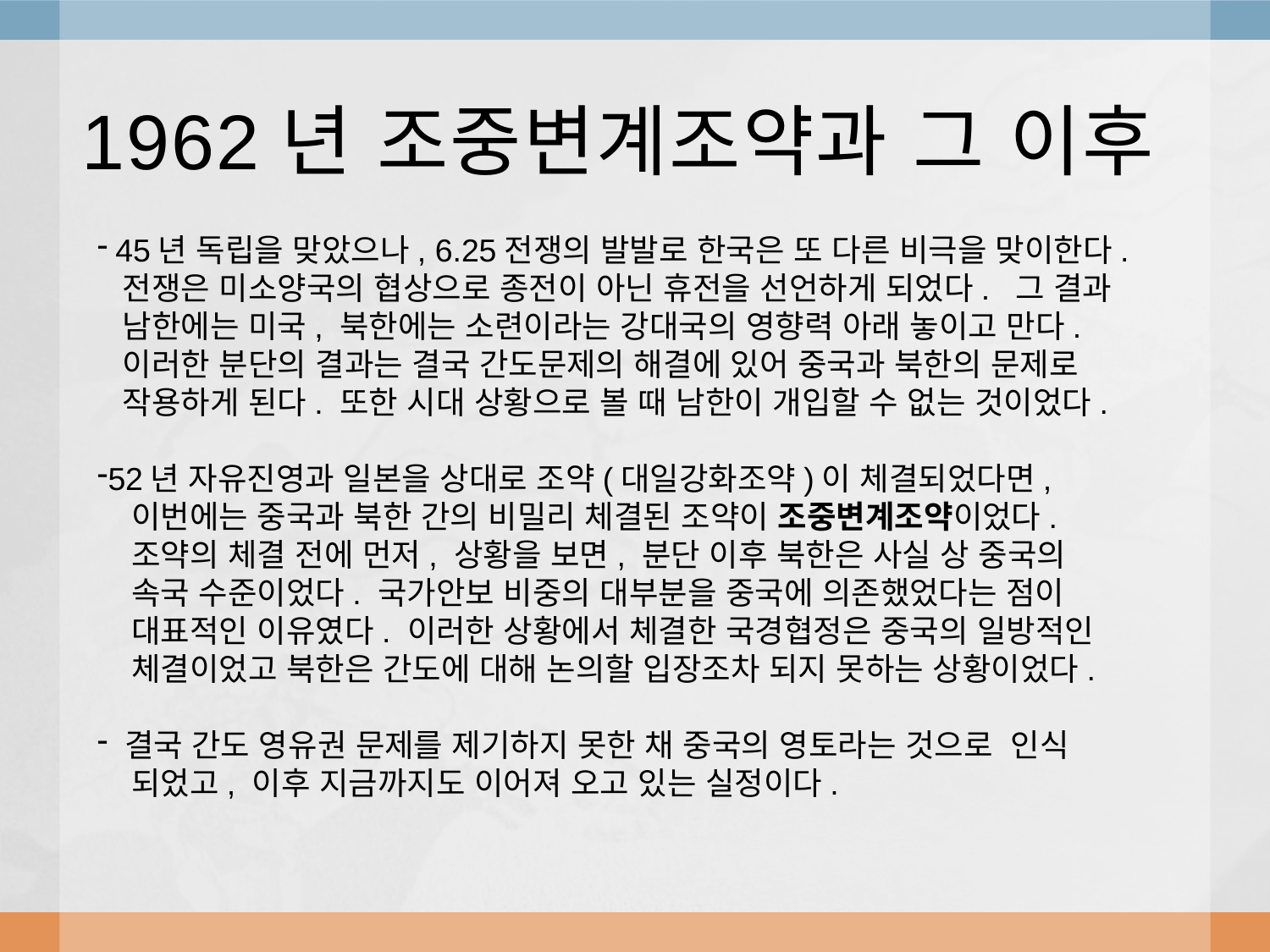

# 1962년 조중변계조약과 그 이후

 45년 독립을 맞았으나, 6.25전쟁의 발발로 한국은 또 다른 비극을 맞이한다.
  전쟁은 미소양국의 협상으로 종전이 아닌 휴전을 선언하게 되었다.  그 결과
  남한에는 미국, 북한에는 소련이라는 강대국의 영향력 아래 놓이고 만다.
  이러한 분단의 결과는 결국 간도문제의 해결에 있어 중국과 북한의 문제로
  작용하게 된다. 또한 시대 상황으로 볼 때 남한이 개입할 수 없는 것이었다.

52년 자유진영과 일본을 상대로 조약(대일강화조약)이 체결되었다면,
   이번에는 중국과 북한 간의 비밀리 체결된 조약이 조중변계조약이었다.
   조약의 체결 전에 먼저, 상황을 보면, 분단 이후 북한은 사실 상 중국의
   속국 수준이었다. 국가안보 비중의 대부분을 중국에 의존했었다는 점이
   대표적인 이유였다. 이러한 상황에서 체결한 국경협정은 중국의 일방적인
   체결이었고 북한은 간도에 대해 논의할 입장조차 되지 못하는 상황이었다.

 결국 간도 영유권 문제를 제기하지 못한 채 중국의 영토라는 것으로  인식
   되었고, 이후 지금까지도 이어져 오고 있는 실정이다.